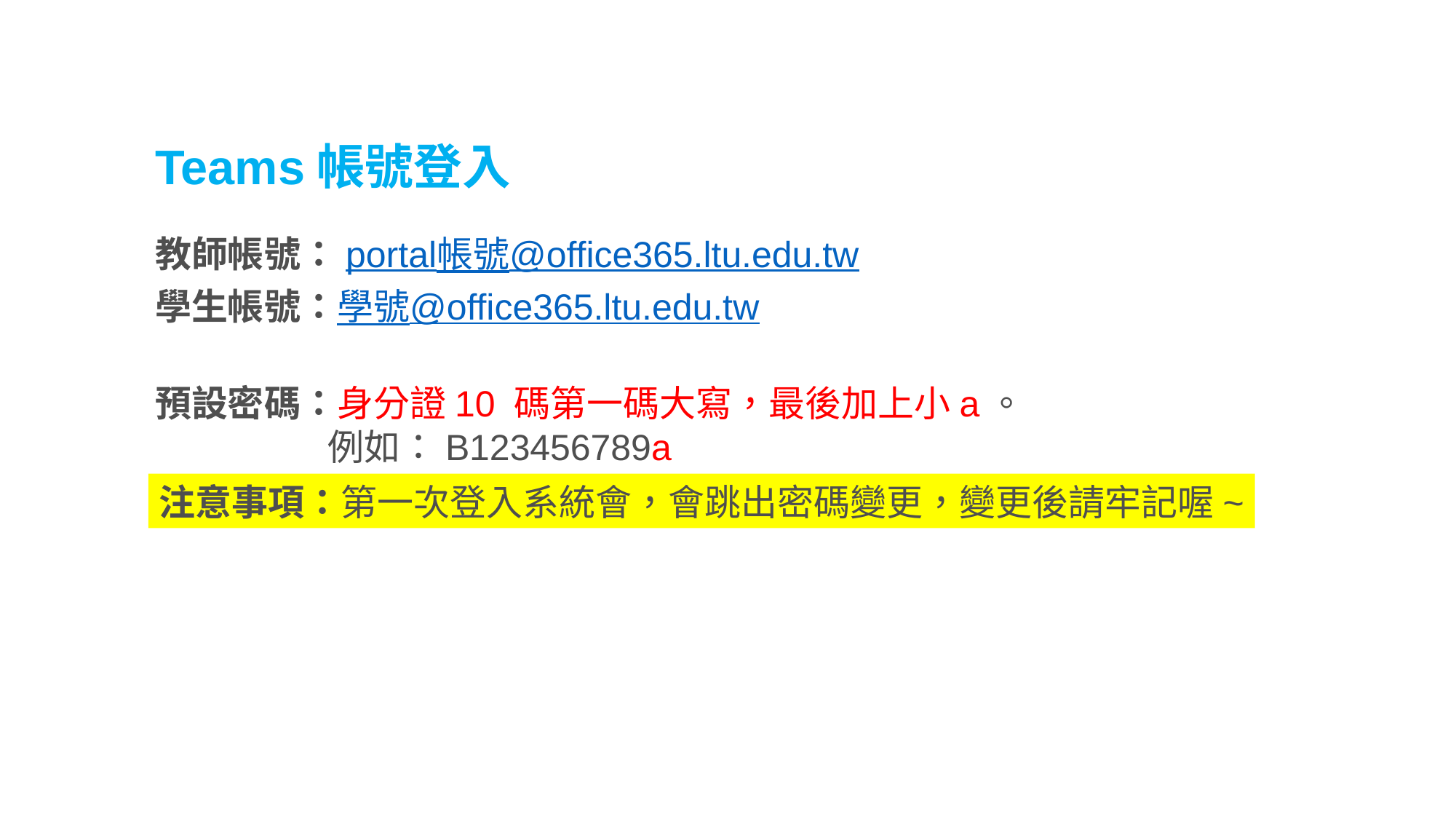

Teams帳號登入

教師帳號：portal帳號@office365.ltu.edu.tw
學生帳號：學號@office365.ltu.edu.tw

預設密碼：身分證10 碼第一碼大寫，最後加上小a。
                    例如：B123456789a
注意事項：第一次登入系統會，會跳出密碼變更，變更後請牢記喔~